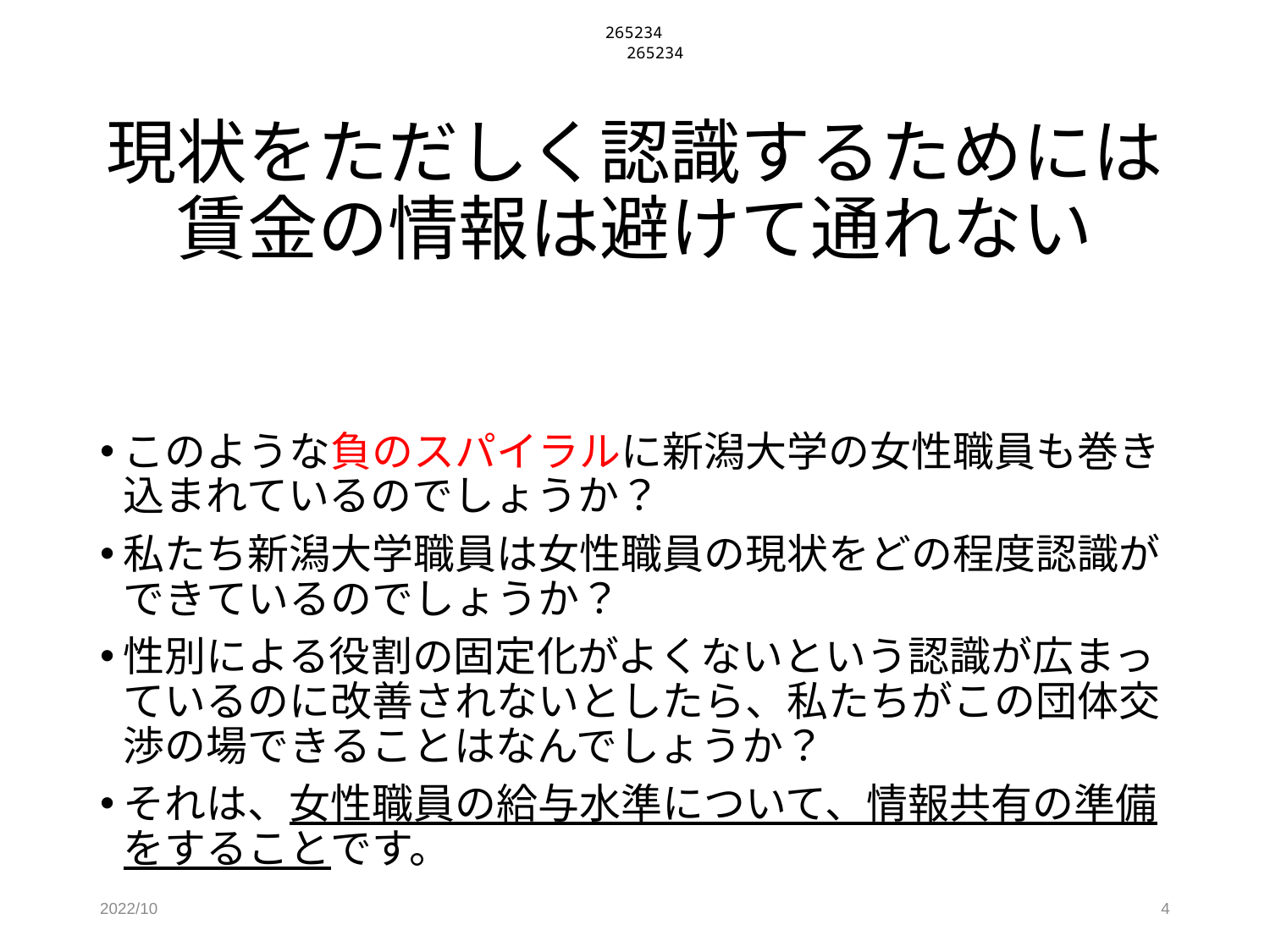

265234
265234
# 現状をただしく認識するためには 賃金の情報は避けて通れない
このような負のスパイラルに新潟大学の女性職員も巻き込まれているのでしょうか？
私たち新潟大学職員は女性職員の現状をどの程度認識ができているのでしょうか？
性別による役割の固定化がよくないという認識が広まっているのに改善されないとしたら、私たちがこの団体交渉の場できることはなんでしょうか？
それは、女性職員の給与水準について、情報共有の準備をすることです。
2022/10
4